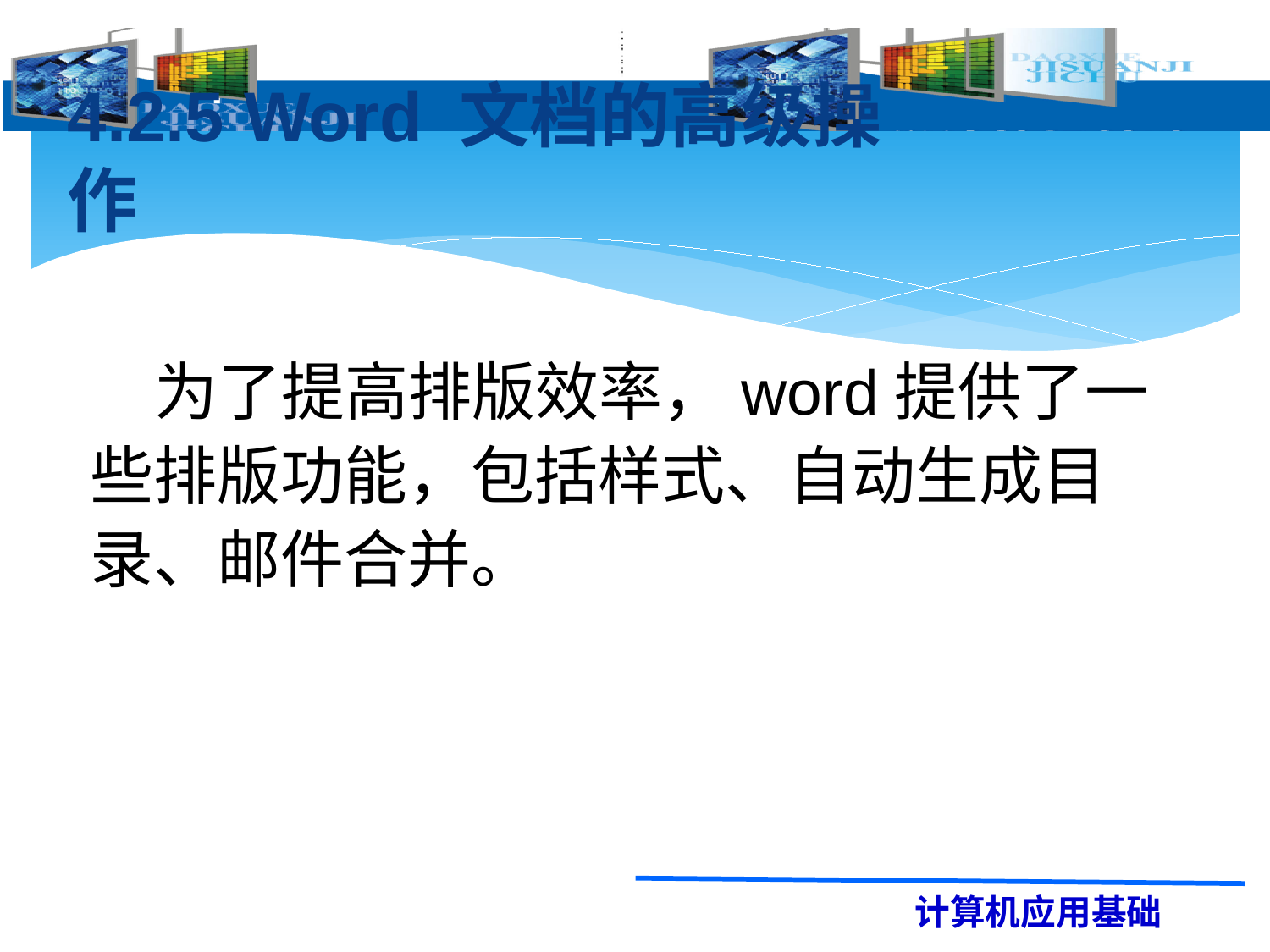

4.2.5 Word 文档的高级操作
    为了提高排版效率，word提供了一些排版功能，包括样式、自动生成目录、邮件合并。